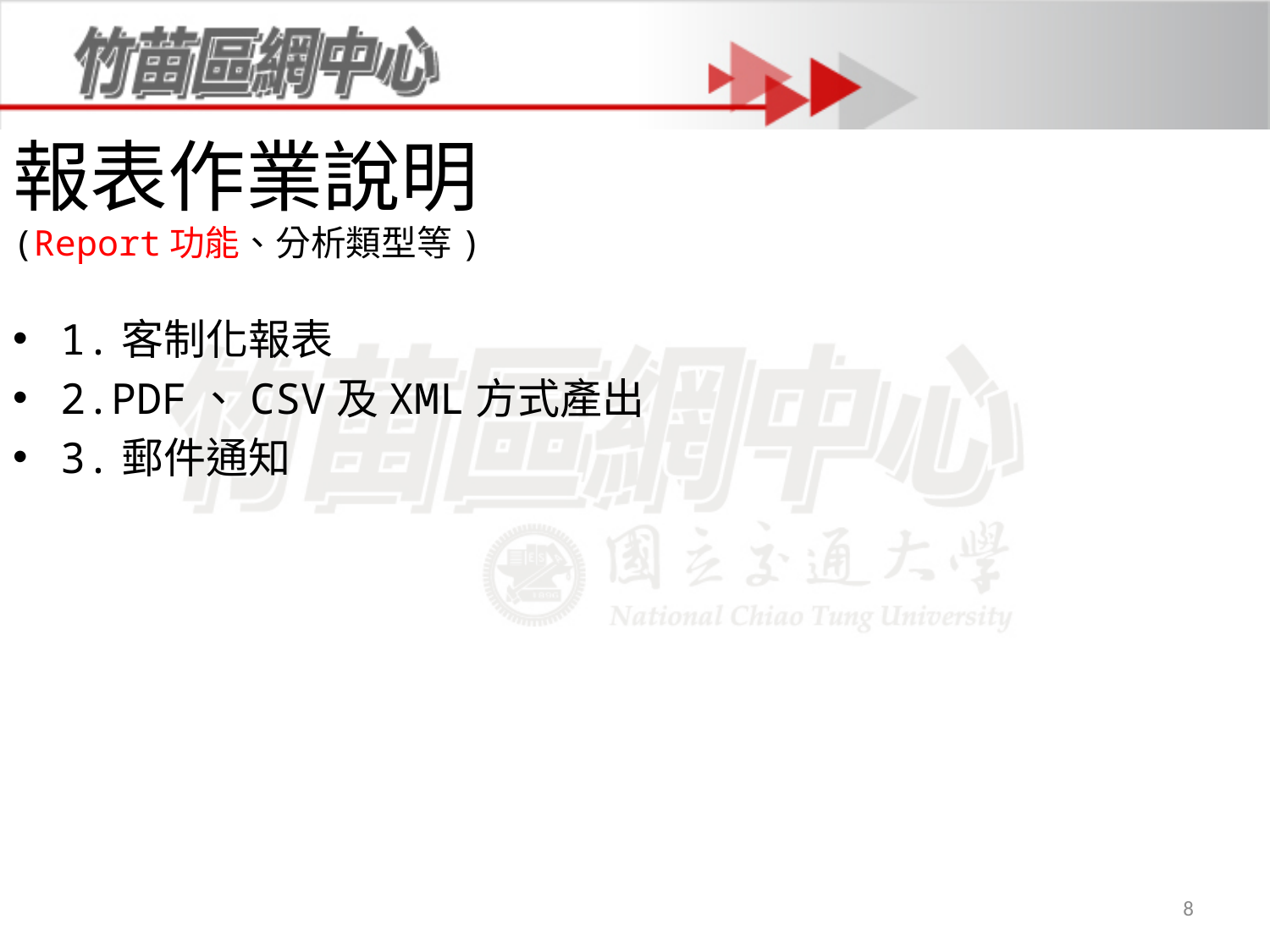

# 報表作業說明 (Report功能、分析類型等)
1.客制化報表
2.PDF、CSV及XML方式產出
3.郵件通知

8